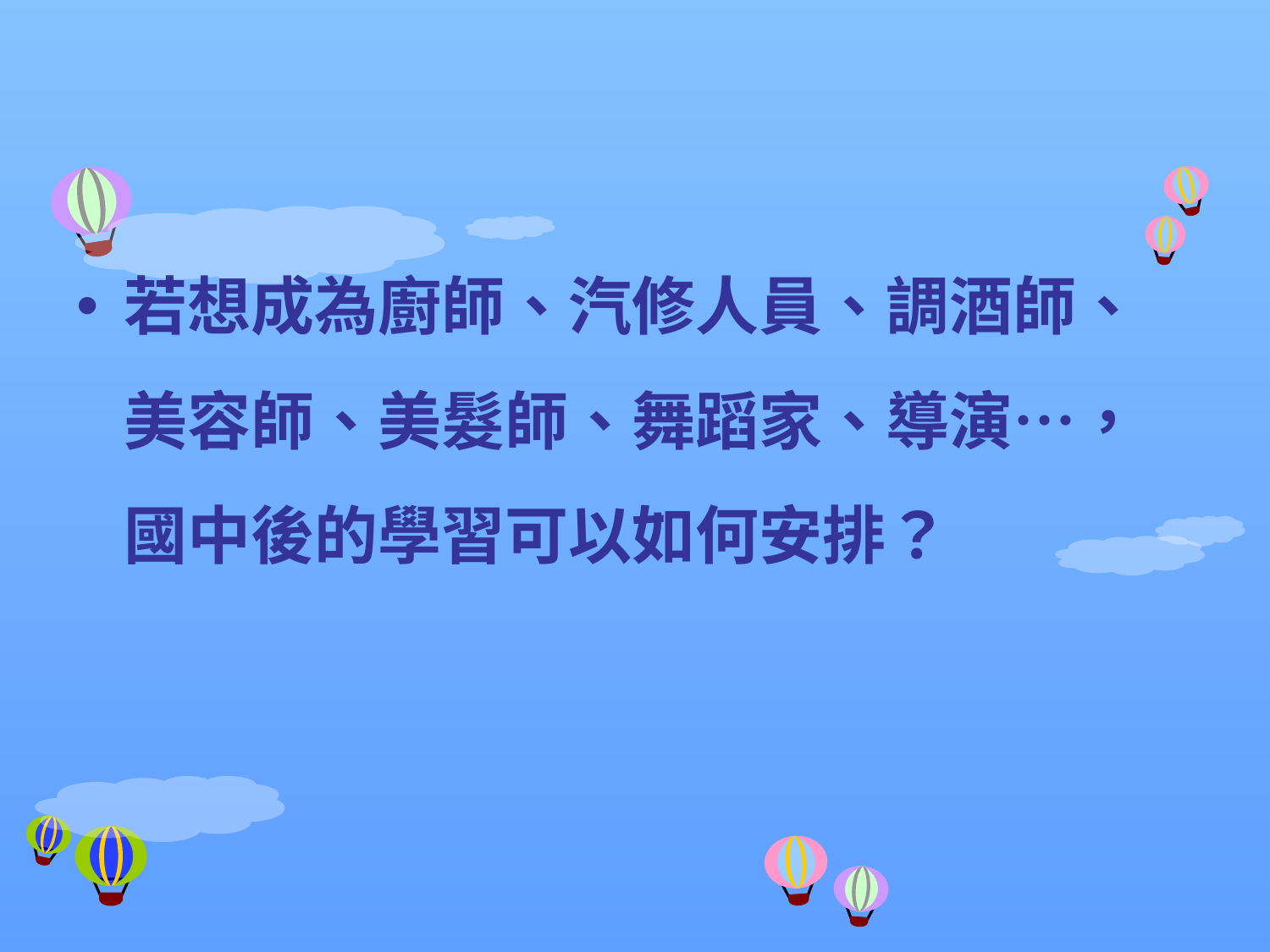

#
若想成為廚師、汽修人員、調酒師、美容師、美髮師、舞蹈家、導演…，國中後的學習可以如何安排？